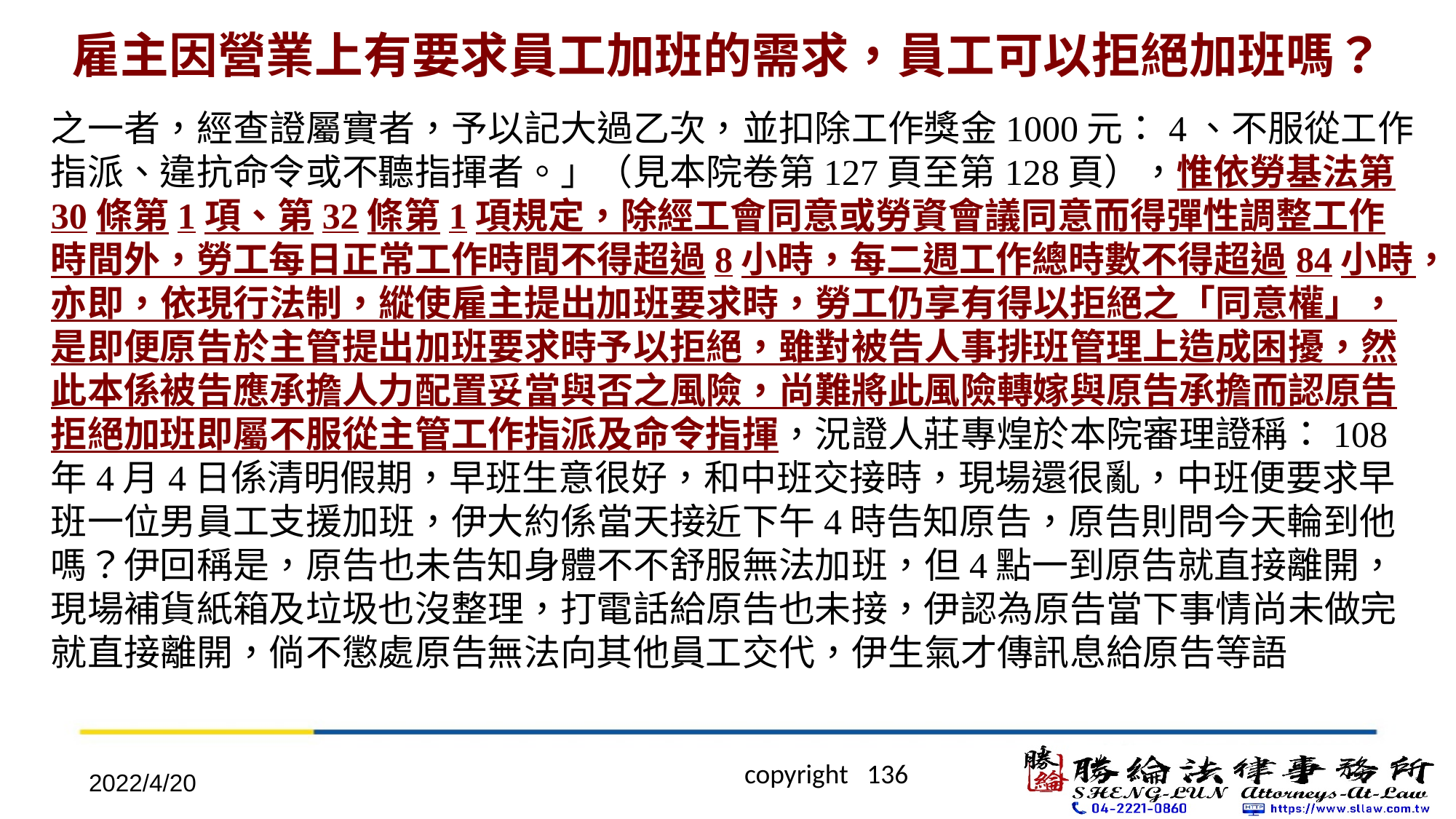

# 雇主因營業上有要求員工加班的需求，員工可以拒絕加班嗎？
之一者，經查證屬實者，予以記大過乙次，並扣除工作獎金1000元：4、不服從工作指派、違抗命令或不聽指揮者。」（見本院卷第127頁至第128頁），惟依勞基法第30條第1項、第32條第1項規定，除經工會同意或勞資會議同意而得彈性調整工作時間外，勞工每日正常工作時間不得超過8小時，每二週工作總時數不得超過84小時，亦即，依現行法制，縱使雇主提出加班要求時，勞工仍享有得以拒絕之「同意權」，是即便原告於主管提出加班要求時予以拒絕，雖對被告人事排班管理上造成困擾，然此本係被告應承擔人力配置妥當與否之風險，尚難將此風險轉嫁與原告承擔而認原告拒絕加班即屬不服從主管工作指派及命令指揮，況證人莊專煌於本院審理證稱：108年4月4日係清明假期，早班生意很好，和中班交接時，現場還很亂，中班便要求早班一位男員工支援加班，伊大約係當天接近下午4時告知原告，原告則問今天輪到他嗎？伊回稱是，原告也未告知身體不不舒服無法加班，但4點一到原告就直接離開，現場補貨紙箱及垃圾也沒整理，打電話給原告也未接，伊認為原告當下事情尚未做完就直接離開，倘不懲處原告無法向其他員工交代，伊生氣才傳訊息給原告等語

2022/4/20
 copyright   136